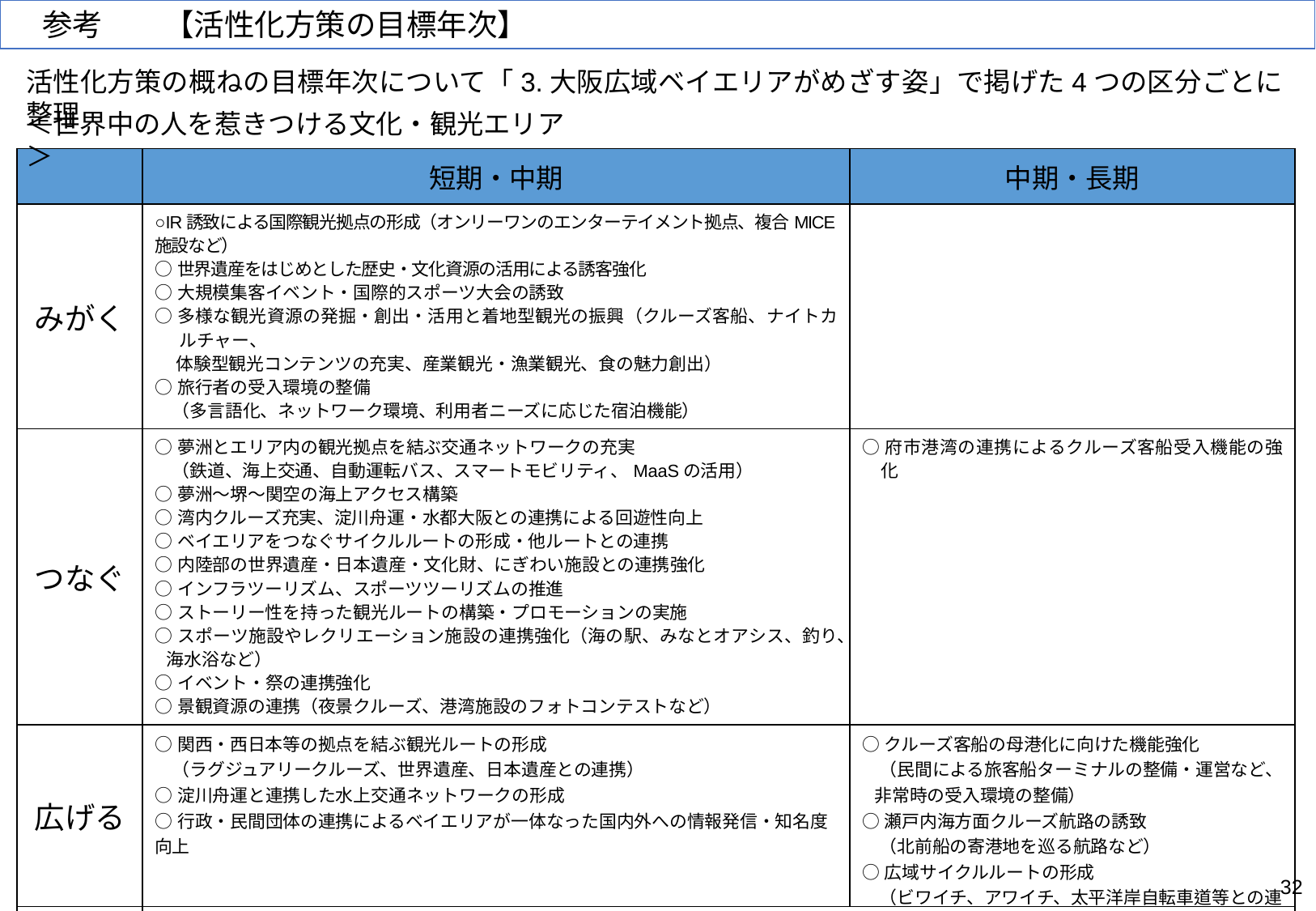

参考　　【活性化方策の目標年次】
活性化方策の概ねの目標年次について「3.大阪広域ベイエリアがめざす姿」で掲げた4つの区分ごとに整理
＜世界中の人を惹きつける文化・観光エリア＞
|  | 短期・中期 | 中期・長期 |
| --- | --- | --- |
| みがく | ○IR誘致による国際観光拠点の形成（オンリーワンのエンターテイメント拠点、複合MICE施設など） ○世界遺産をはじめとした歴史・文化資源の活用による誘客強化 ○大規模集客イベント・国際的スポーツ大会の誘致 ○多様な観光資源の発掘・創出・活用と着地型観光の振興（クルーズ客船、ナイトカルチャー、 　 体験型観光コンテンツの充実、産業観光・漁業観光、食の魅力創出） ○旅行者の受入環境の整備 　（多言語化、ネットワーク環境、利用者ニーズに応じた宿泊機能） |  |
| つなぐ | ○夢洲とエリア内の観光拠点を結ぶ交通ネットワークの充実 　（鉄道、海上交通、自動運転バス、スマートモビリティ、MaaSの活用） ○夢洲～堺～関空の海上アクセス構築 ○湾内クルーズ充実、淀川舟運・水都大阪との連携による回遊性向上 ○ベイエリアをつなぐサイクルルートの形成・他ルートとの連携 ○内陸部の世界遺産・日本遺産・文化財、にぎわい施設との連携強化 ○インフラツーリズム、スポーツツーリズムの推進 ○ストーリー性を持った観光ルートの構築・プロモーションの実施 ○スポーツ施設やレクリエーション施設の連携強化（海の駅、みなとオアシス、釣り、海水浴など） ○イベント・祭の連携強化 ○景観資源の連携（夜景クルーズ、港湾施設のフォトコンテストなど） | ○府市港湾の連携によるクルーズ客船受入機能の強化 |
| 広げる | ○関西・西日本等の拠点を結ぶ観光ルートの形成 　（ラグジュアリークルーズ、世界遺産、日本遺産との連携） ○淀川舟運と連携した水上交通ネットワークの形成 ○行政・民間団体の連携によるベイエリアが一体なった国内外への情報発信・知名度向上 | ○クルーズ客船の母港化に向けた機能強化 　（民間による旅客船ターミナルの整備・運営など、非常時の受入環境の整備） ○瀬戸内海方面クルーズ航路の誘致 　（北前船の寄港地を巡る航路など） ○広域サイクルルートの形成 　（ビワイチ、アワイチ、太平洋岸自転車道等との連携） |
| 育てる | ○公民連携による社会実験の実施（サイクルルート試走会、舟運試験運行など） ○みなとオアシスへの登録、世界遺産・日本遺産との連携等による、まちのブランドの育成 |  |
32